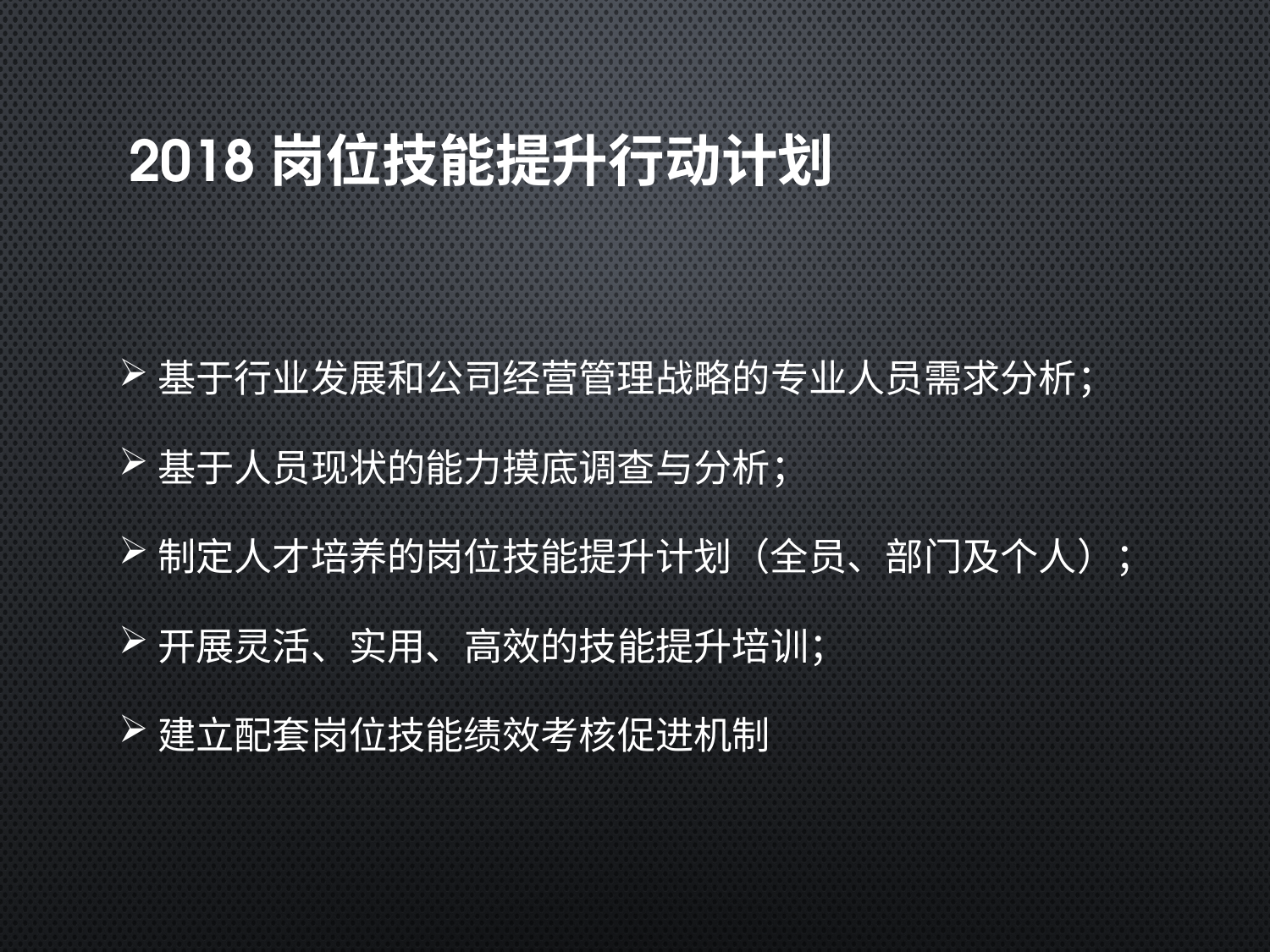

# 2018岗位技能提升行动计划

基于行业发展和公司经营管理战略的专业人员需求分析；
基于人员现状的能力摸底调查与分析；
制定人才培养的岗位技能提升计划（全员、部门及个人）；
开展灵活、实用、高效的技能提升培训；
建立配套岗位技能绩效考核促进机制